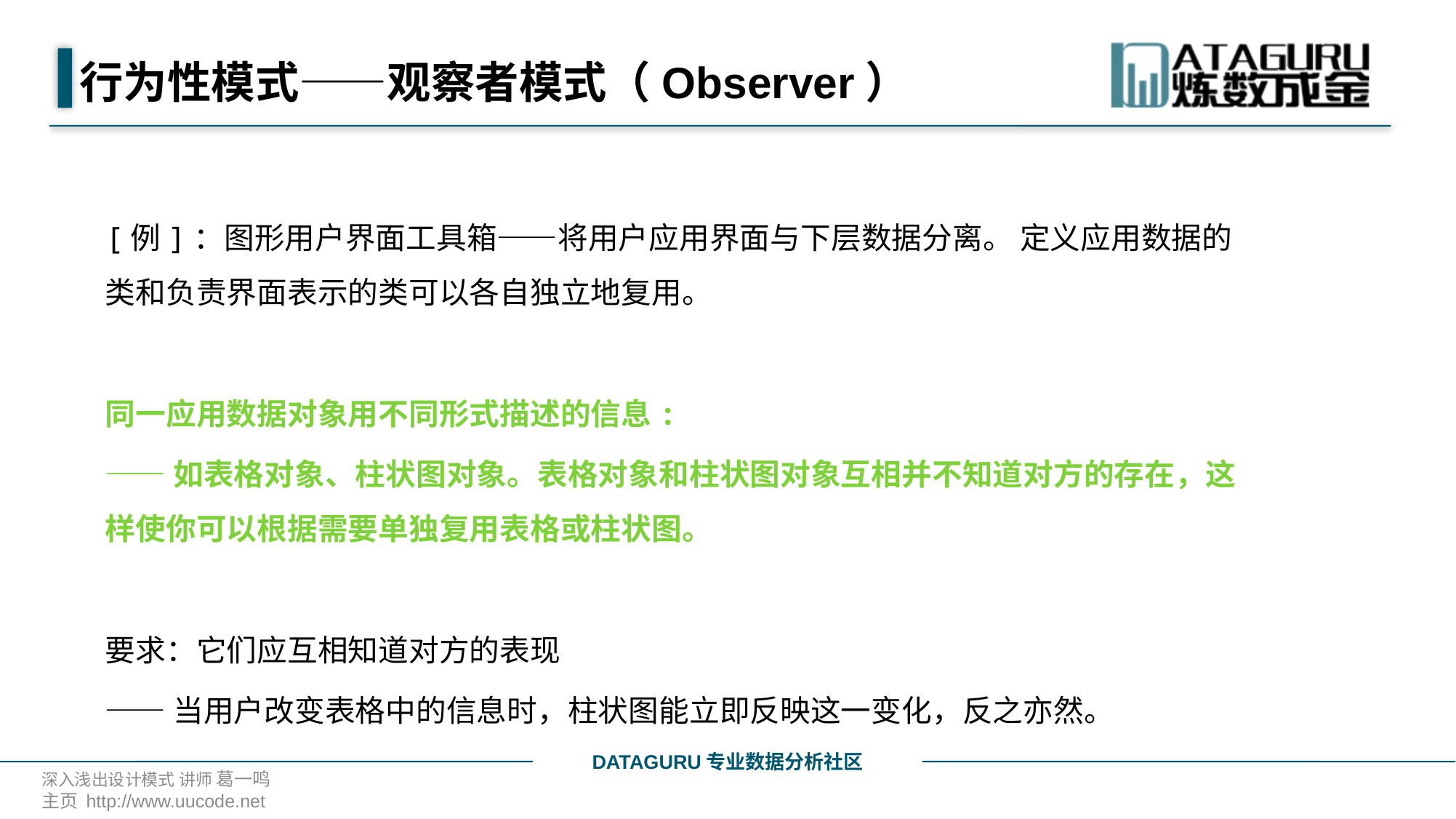

# 行为性模式——观察者模式（Observer）
[例]：图形用户界面工具箱——将用户应用界面与下层数据分离。 定义应用数据的类和负责界面表示的类可以各自独立地复用。

同一应用数据对象用不同形式描述的信息:
——如表格对象、柱状图对象。表格对象和柱状图对象互相并不知道对方的存在，这样使你可以根据需要单独复用表格或柱状图。

要求：它们应互相知道对方的表现
——当用户改变表格中的信息时，柱状图能立即反映这一变化，反之亦然。